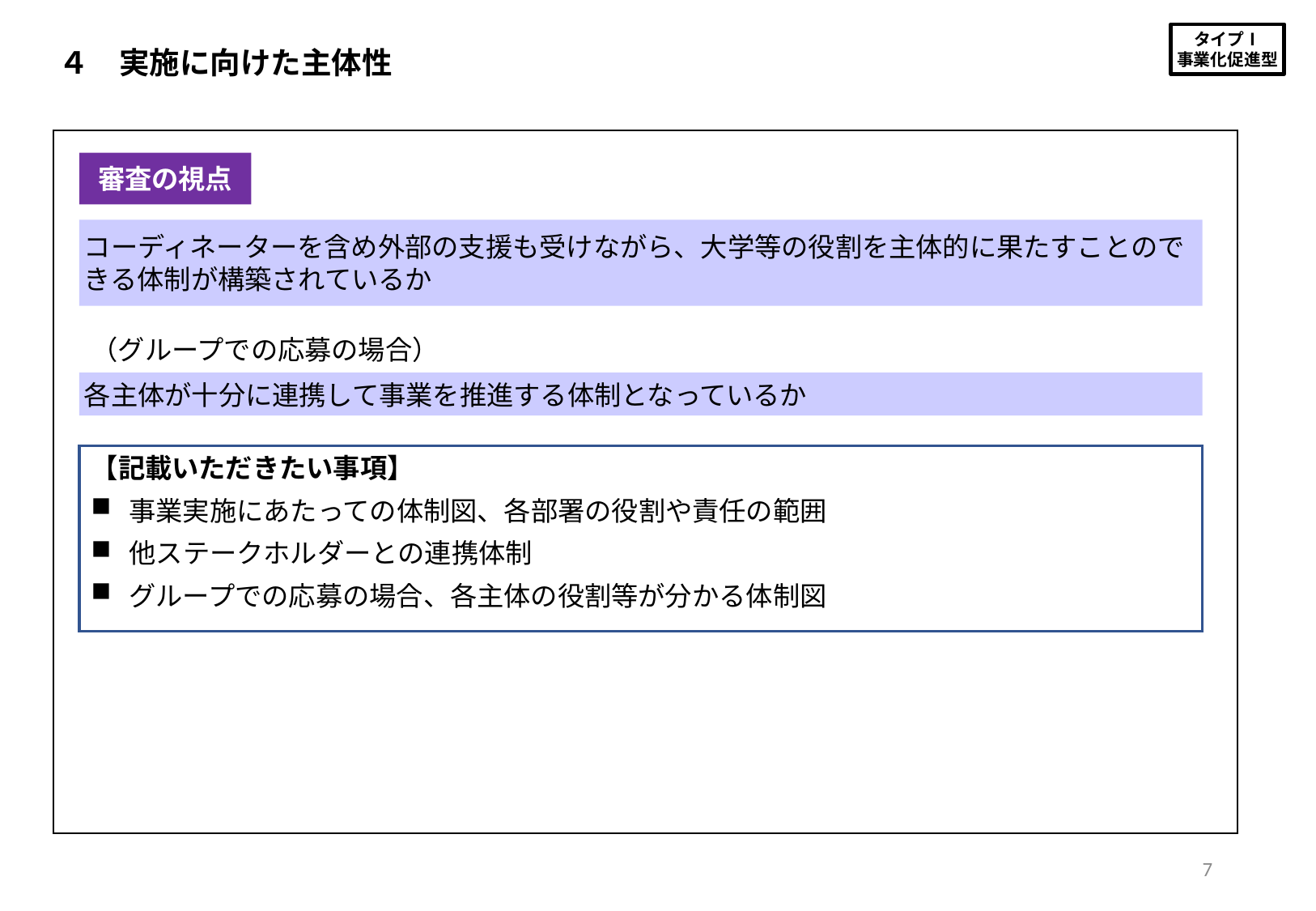

４　実施に向けた主体性

審査の視点
コーディネーターを含め外部の支援も受けながら、大学等の役割を主体的に果たすことのできる体制が構築されているか
（グループでの応募の場合）
各主体が十分に連携して事業を推進する体制となっているか
【記載いただきたい事項】
事業実施にあたっての体制図、各部署の役割や責任の範囲
他ステークホルダーとの連携体制
グループでの応募の場合、各主体の役割等が分かる体制図
7